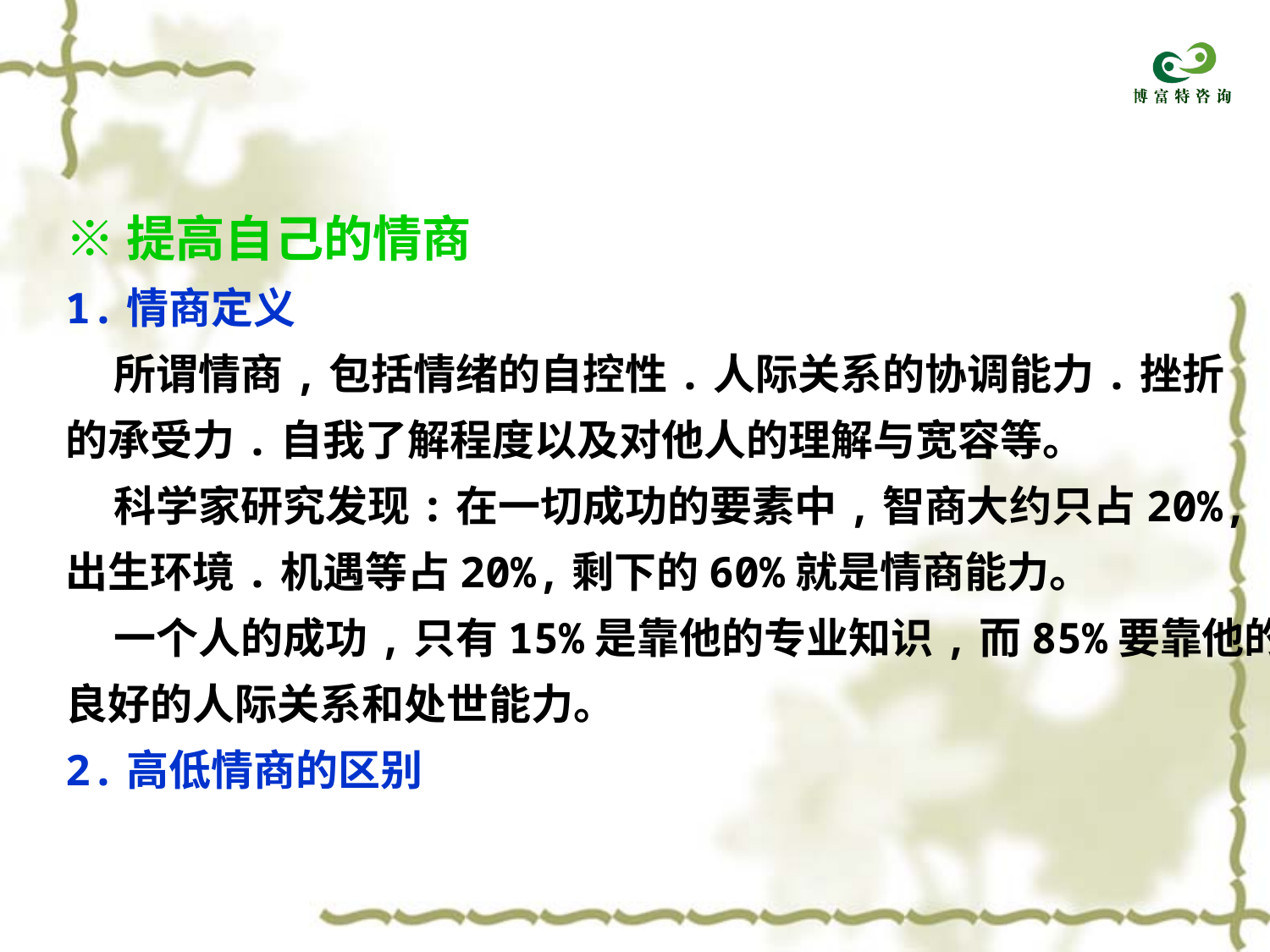

※提高自己的情商
1.情商定义
    所谓情商,包括情绪的自控性.人际关系的协调能力.挫折
的承受力.自我了解程度以及对他人的理解与宽容等。
    科学家研究发现:在一切成功的要素中,智商大约只占20%,
出生环境.机遇等占20%,剩下的60%就是情商能力。
    一个人的成功,只有15%是靠他的专业知识,而85%要靠他的
良好的人际关系和处世能力。
2.高低情商的区别